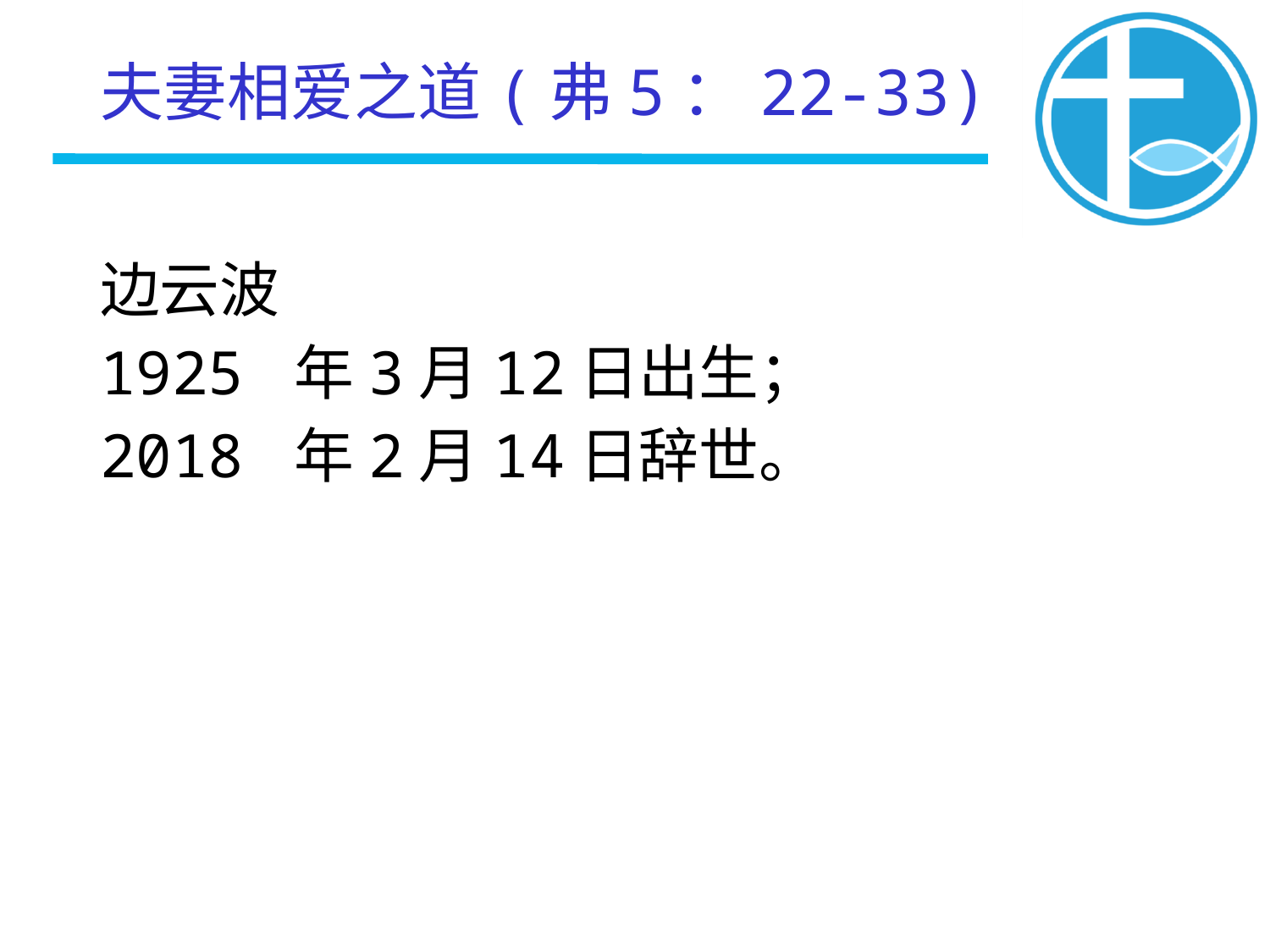

# 夫妻相爱之道(弗5：22-33)
边云波
1925 年3月12日出生；
2018 年2月14日辞世。